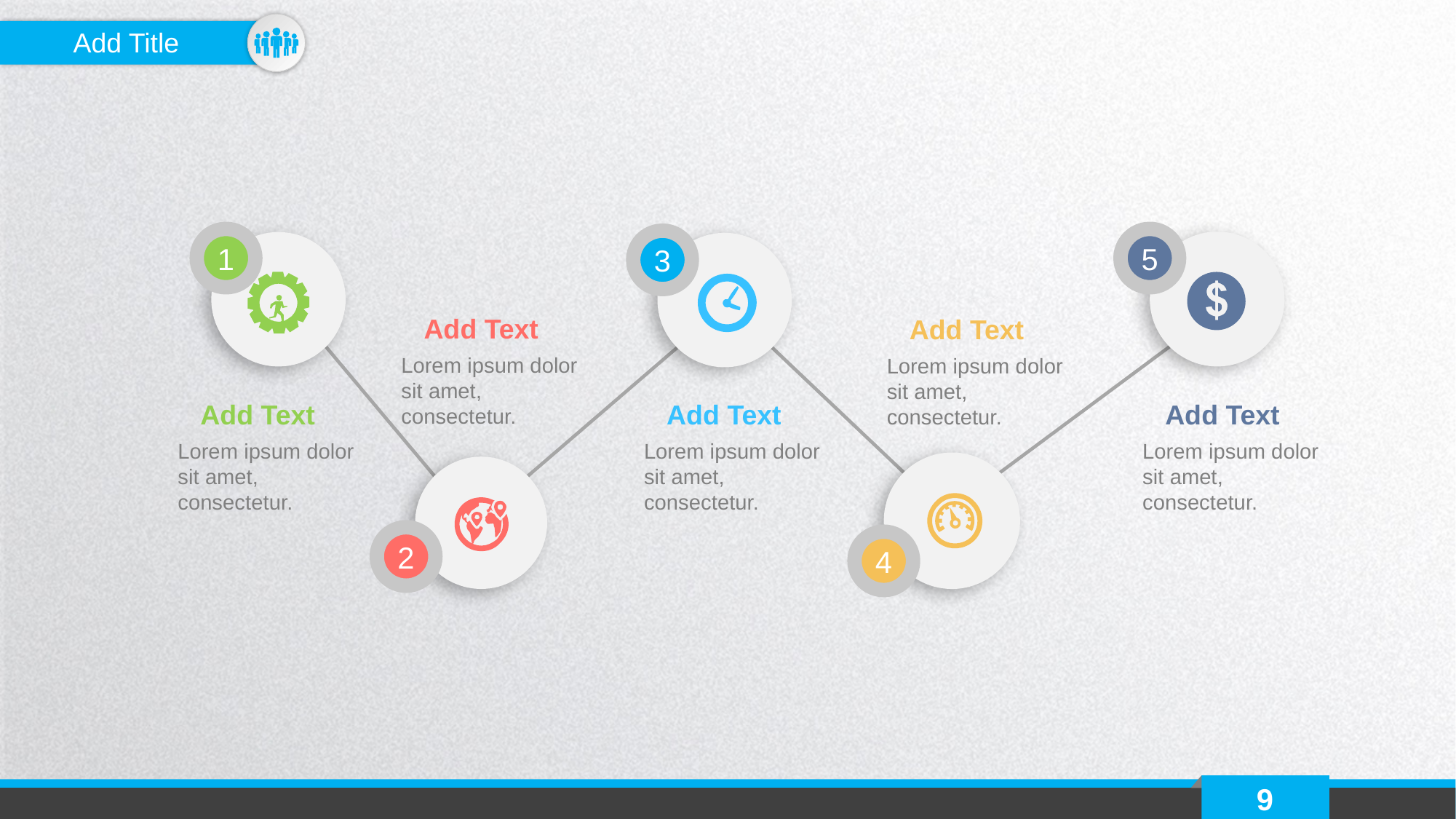

Add Title

1
5
3

Add Text
Add Text
Lorem ipsum dolor sit amet, consectetur.
Lorem ipsum dolor sit amet, consectetur.
Add Text
Add Text
Add Text
Lorem ipsum dolor sit amet, consectetur.
Lorem ipsum dolor sit amet, consectetur.
Lorem ipsum dolor sit amet, consectetur.

2
4

9

延时符